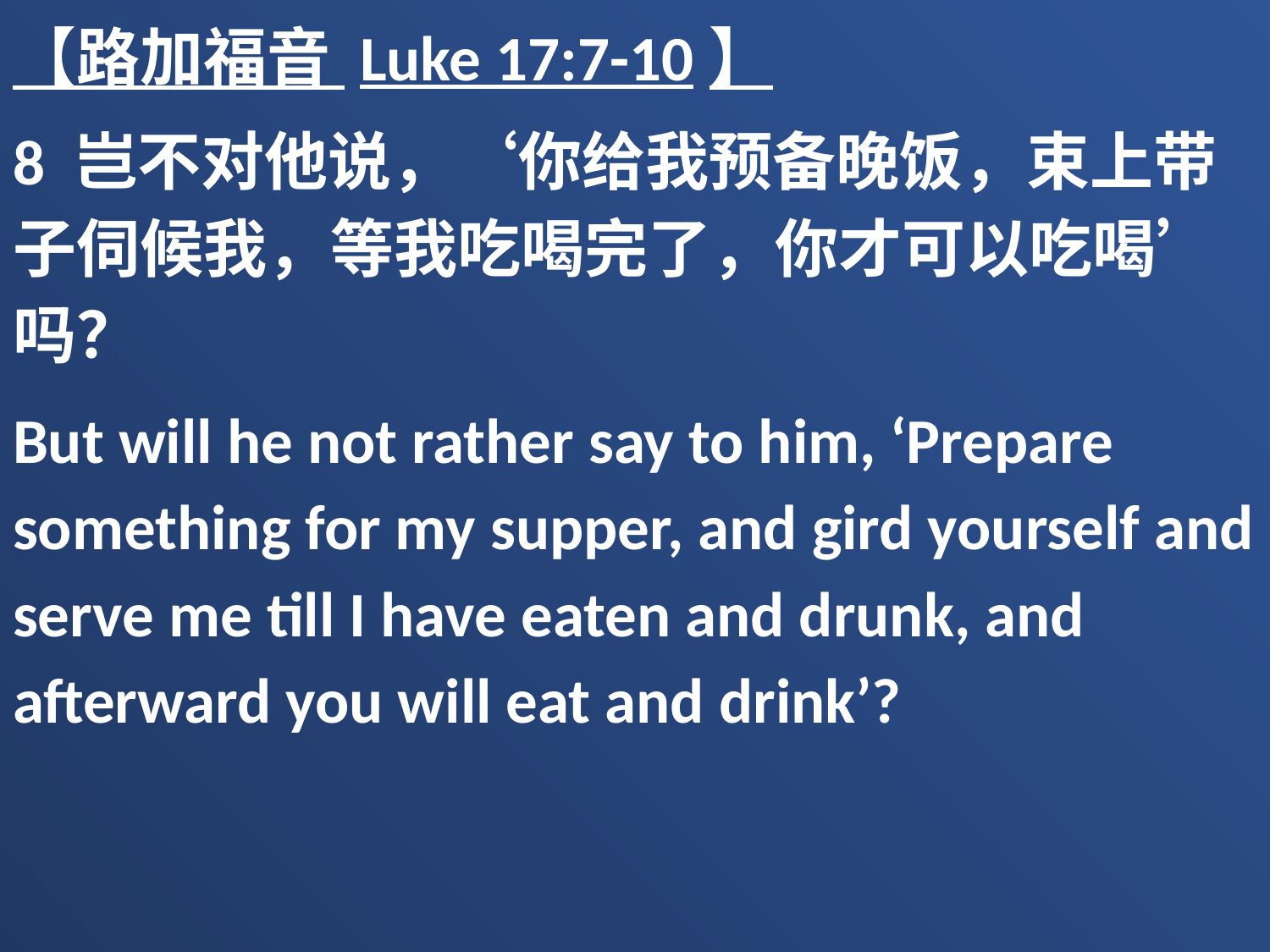

【路加福音 Luke 17:7-10】
8 岂不对他说，‘你给我预备晚饭，束上带子伺候我，等我吃喝完了，你才可以吃喝’吗？
But will he not rather say to him, ‘Prepare something for my supper, and gird yourself and serve me till I have eaten and drunk, and afterward you will eat and drink’?